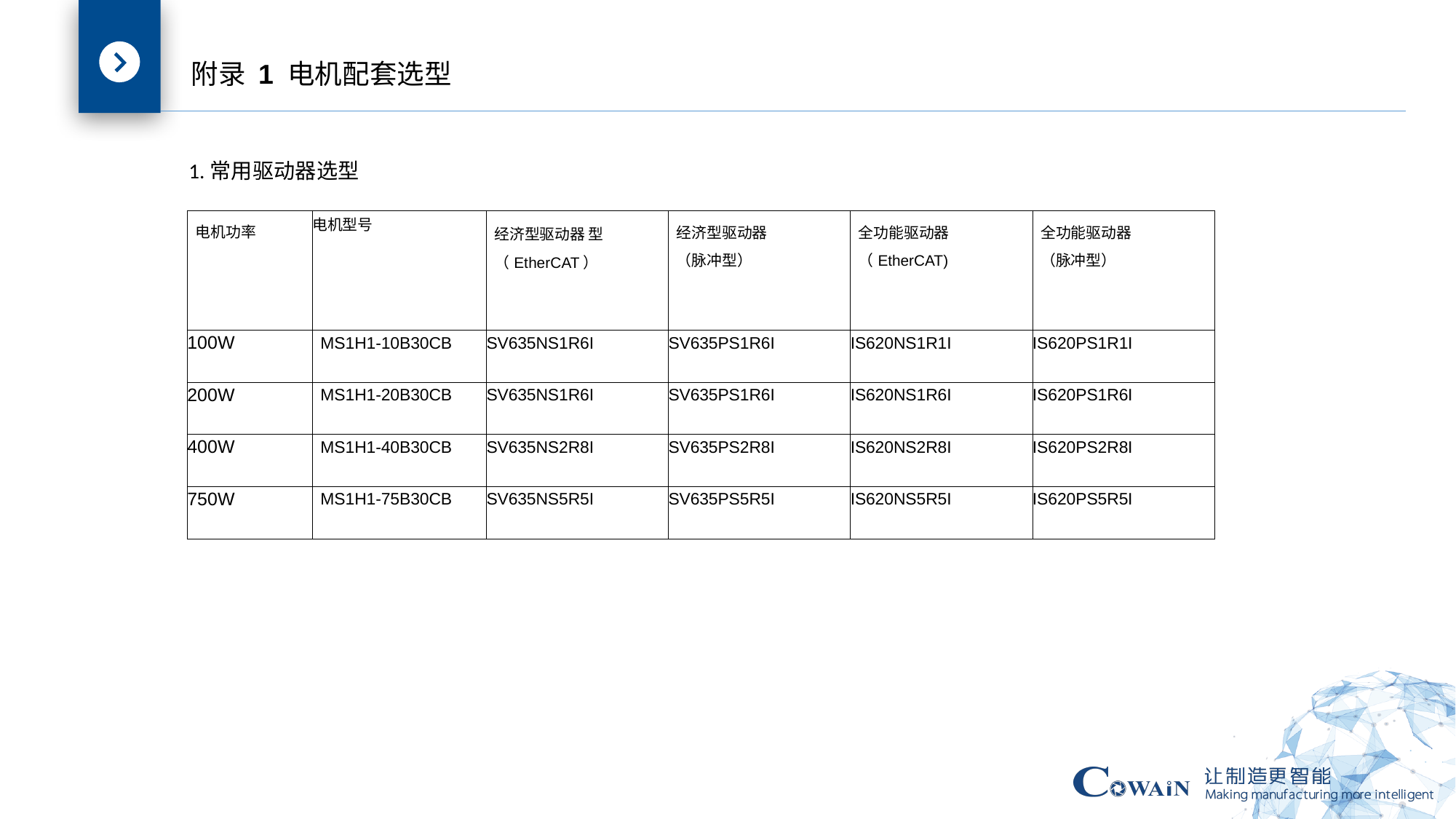

附录 1 电机配套选型

1.常用驱动器选型
| 电机功率 | 电机型号 | 经济型驱动器 型（EtherCAT） | 经济型驱动器 （脉冲型） | 全功能驱动器 （EtherCAT) | 全功能驱动器 （脉冲型） |
| --- | --- | --- | --- | --- | --- |
| 100W | MS1H1-10B30CB | SV635NS1R6I | SV635PS1R6I | IS620NS1R1I | IS620PS1R1I |
| 200W | MS1H1-20B30CB | SV635NS1R6I | SV635PS1R6I | IS620NS1R6I | IS620PS1R6I |
| 400W | MS1H1-40B30CB | SV635NS2R8I | SV635PS2R8I | IS620NS2R8I | IS620PS2R8I |
| 750W | MS1H1-75B30CB | SV635NS5R5I | SV635PS5R5I | IS620NS5R5I | IS620PS5R5I |